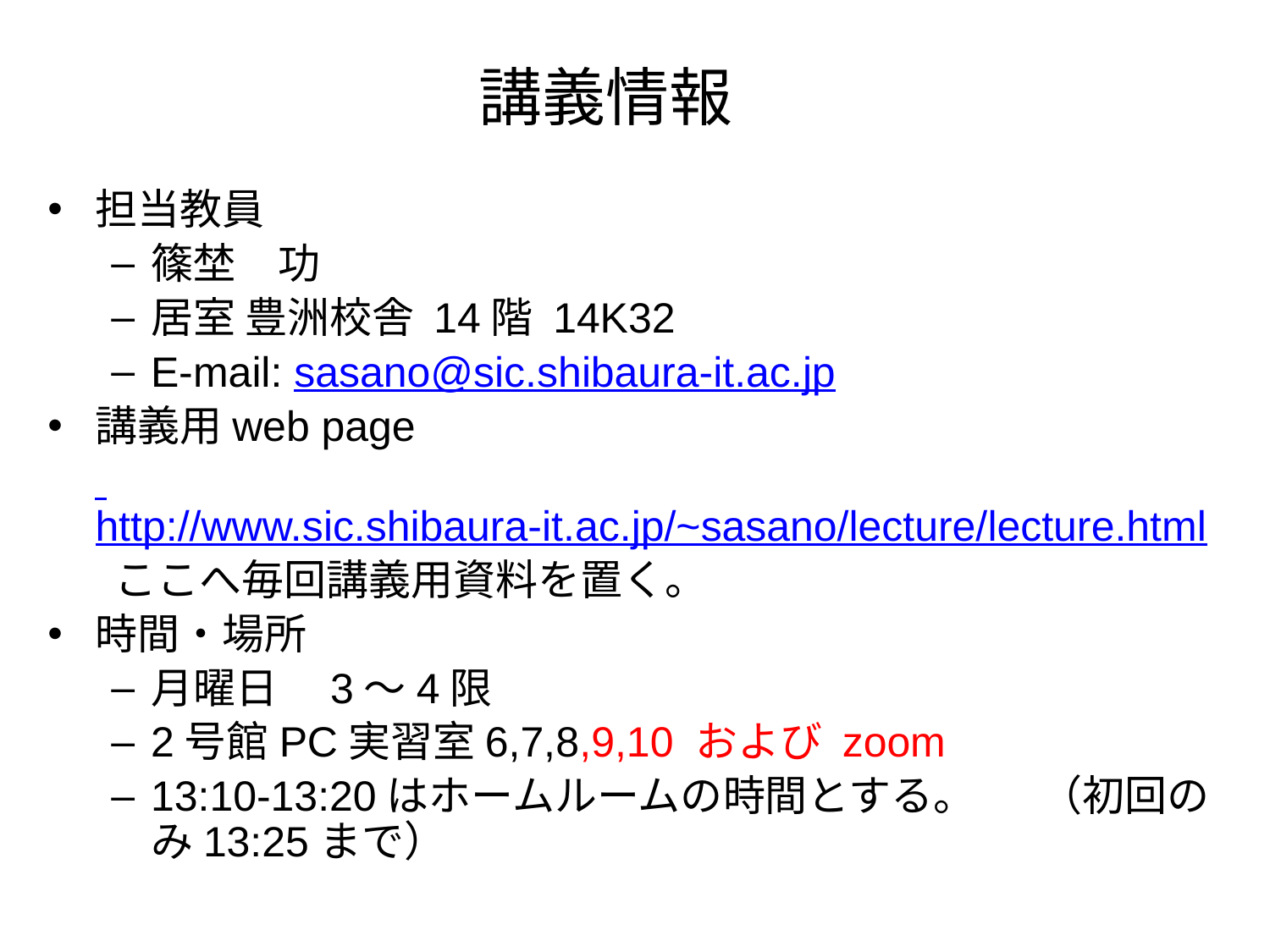

# 講義情報
担当教員
篠埜　功
居室 豊洲校舎 14階 14K32
E-mail: sasano@sic.shibaura-it.ac.jp
講義用web page
     http://www.sic.shibaura-it.ac.jp/~sasano/lecture/lecture.html
      ここへ毎回講義用資料を置く。
時間・場所
月曜日　3～4限
2号館PC実習室6,7,8,9,10 および zoom
13:10-13:20はホームルームの時間とする。	（初回のみ13:25まで）